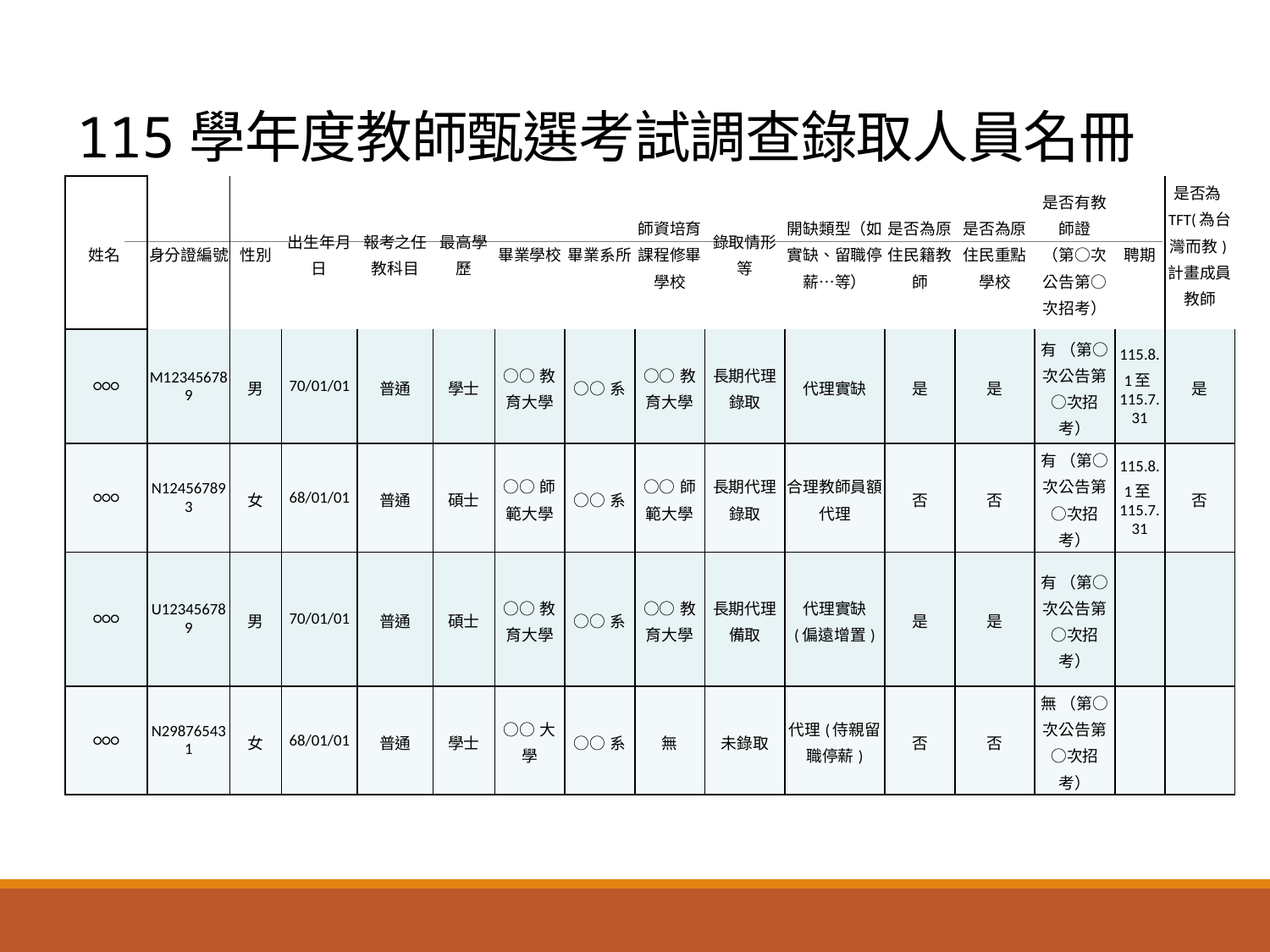

# 115學年度教師甄選考試調查錄取人員名冊
| 姓名 | 身分證編號 | 性別 | 出生年月日 | 報考之任教科目 | 最高學歷 | 畢業學校 | 畢業系所 | 師資培育課程修畢學校 | 錄取情形等 | 開缺類型（如實缺、留職停薪…等） | 是否為原住民籍教師 | 是否為原住民重點學校 | 是否有教師證 （第○次公告第○次招考） | 聘期 | 是否為TFT(為台灣而教)計畫成員教師 |
| --- | --- | --- | --- | --- | --- | --- | --- | --- | --- | --- | --- | --- | --- | --- | --- |
| ○○○ | M123456789 | 男 | 70/01/01 | 普通 | 學士 | ○○教育大學 | ○○系 | ○○教育大學 | 長期代理錄取 | 代理實缺 | 是 | 是 | 有 （第○次公告第○次招考） | 115.8.1至115.7.31 | 是 |
| ○○○ | N124567893 | 女 | 68/01/01 | 普通 | 碩士 | ○○師範大學 | ○○系 | ○○師範大學 | 長期代理錄取 | 合理教師員額代理 | 否 | 否 | 有 （第○次公告第○次招考） | 115.8.1至115.7.31 | 否 |
| ○○○ | U123456789 | 男 | 70/01/01 | 普通 | 碩士 | ○○教育大學 | ○○系 | ○○教育大學 | 長期代理備取 | 代理實缺 (偏遠增置) | 是 | 是 | 有 （第○次公告第○次招考） |  |  |
| ○○○ | N298765431 | 女 | 68/01/01 | 普通 | 學士 | ○○大學 | ○○系 | 無 | 未錄取 | 代理(侍親留職停薪) | 否 | 否 | 無 （第○次公告第○次招考） |  |  |